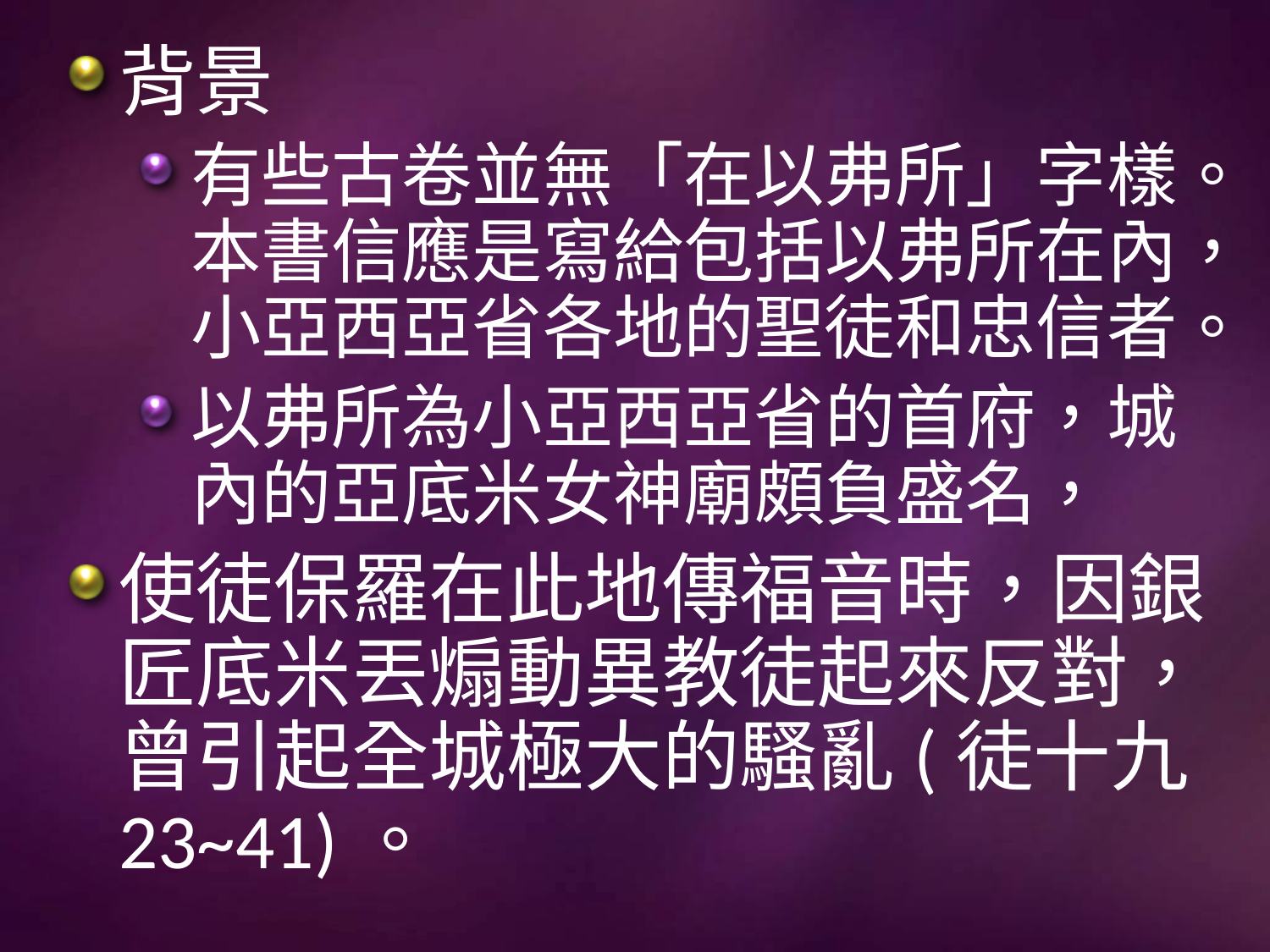

背景
有些古卷並無「在以弗所」字樣。本書信應是寫給包括以弗所在內，小亞西亞省各地的聖徒和忠信者。
以弗所為小亞西亞省的首府，城內的亞底米女神廟頗負盛名，
使徒保羅在此地傳福音時，因銀匠底米丟煽動異教徒起來反對，曾引起全城極大的騷亂(徒十九23~41)。